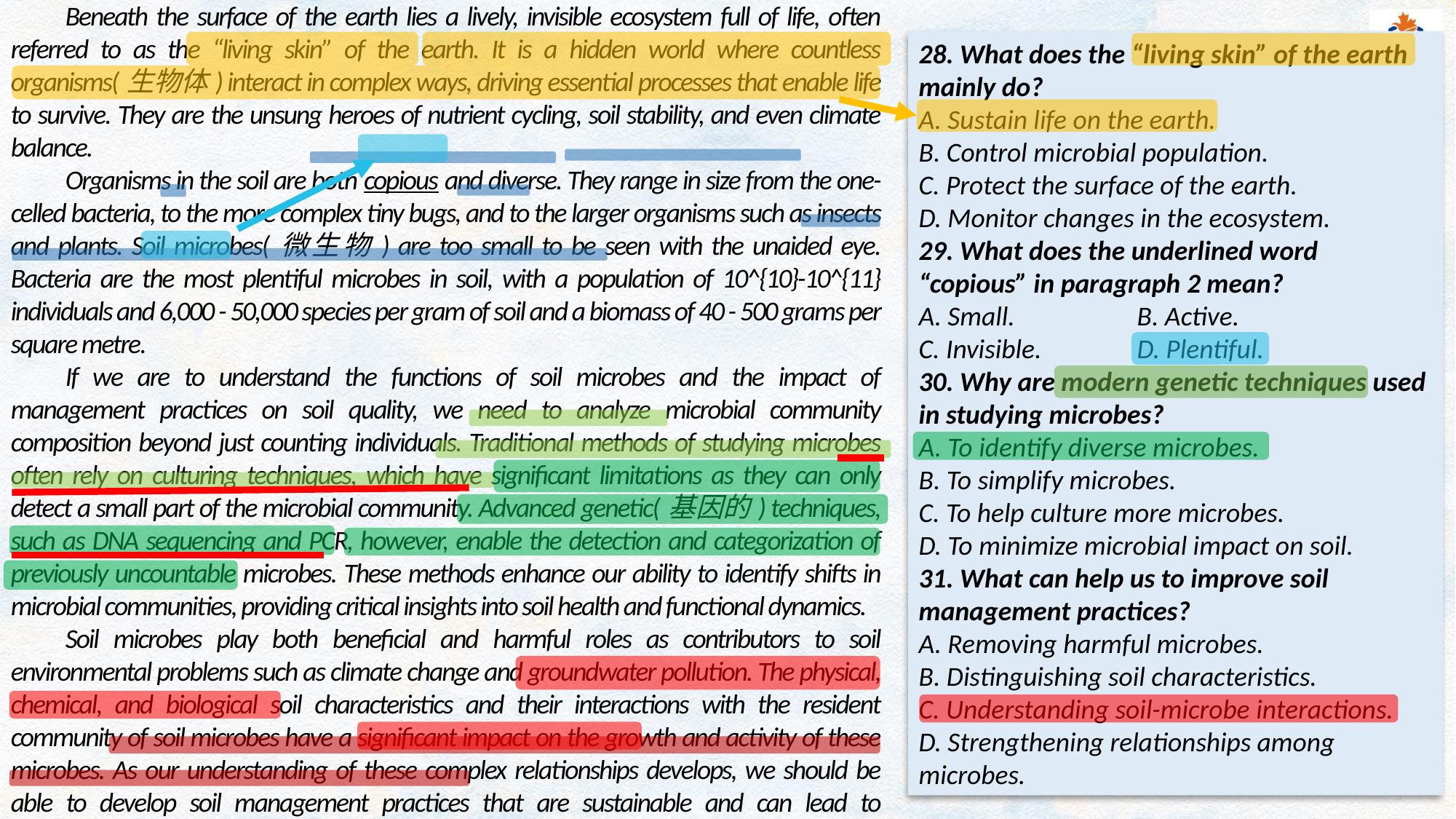

Beneath the surface of the earth lies a lively, invisible ecosystem full of life, often referred to as the “living skin” of the earth. It is a hidden world where countless organisms(生物体) interact in complex ways, driving essential processes that enable life to survive. They are the unsung heroes of nutrient cycling, soil stability, and even climate balance.
Organisms in the soil are both copious and diverse. They range in size from the one-celled bacteria, to the more complex tiny bugs, and to the larger organisms such as insects and plants. Soil microbes(微生物) are too small to be seen with the unaided eye. Bacteria are the most plentiful microbes in soil, with a population of 10^{10}-10^{11} individuals and 6,000 - 50,000 species per gram of soil and a biomass of 40 - 500 grams per square metre.
If we are to understand the functions of soil microbes and the impact of management practices on soil quality, we need to analyze microbial community composition beyond just counting individuals. Traditional methods of studying microbes often rely on culturing techniques, which have significant limitations as they can only detect a small part of the microbial community. Advanced genetic(基因的) techniques, such as DNA sequencing and PCR, however, enable the detection and categorization of previously uncountable microbes. These methods enhance our ability to identify shifts in microbial communities, providing critical insights into soil health and functional dynamics.
Soil microbes play both beneficial and harmful roles as contributors to soil environmental problems such as climate change and groundwater pollution. The physical, chemical, and biological soil characteristics and their interactions with the resident community of soil microbes have a significant impact on the growth and activity of these microbes. As our understanding of these complex relationships develops, we should be able to develop soil management practices that are sustainable and can lead to preservation and improvement of soil quality.
28. What does the “living skin” of the earth mainly do?
A. Sustain life on the earth.
B. Control microbial population.
C. Protect the surface of the earth.
D. Monitor changes in the ecosystem.
29. What does the underlined word “copious” in paragraph 2 mean?
A. Small.		B. Active.
C. Invisible.	D. Plentiful.
30. Why are modern genetic techniques used in studying microbes?
A. To identify diverse microbes.
B. To simplify microbes.
C. To help culture more microbes.
D. To minimize microbial impact on soil.
31. What can help us to improve soil management practices?
A. Removing harmful microbes.
B. Distinguishing soil characteristics.
C. Understanding soil-microbe interactions.
D. Strengthening relationships among microbes.